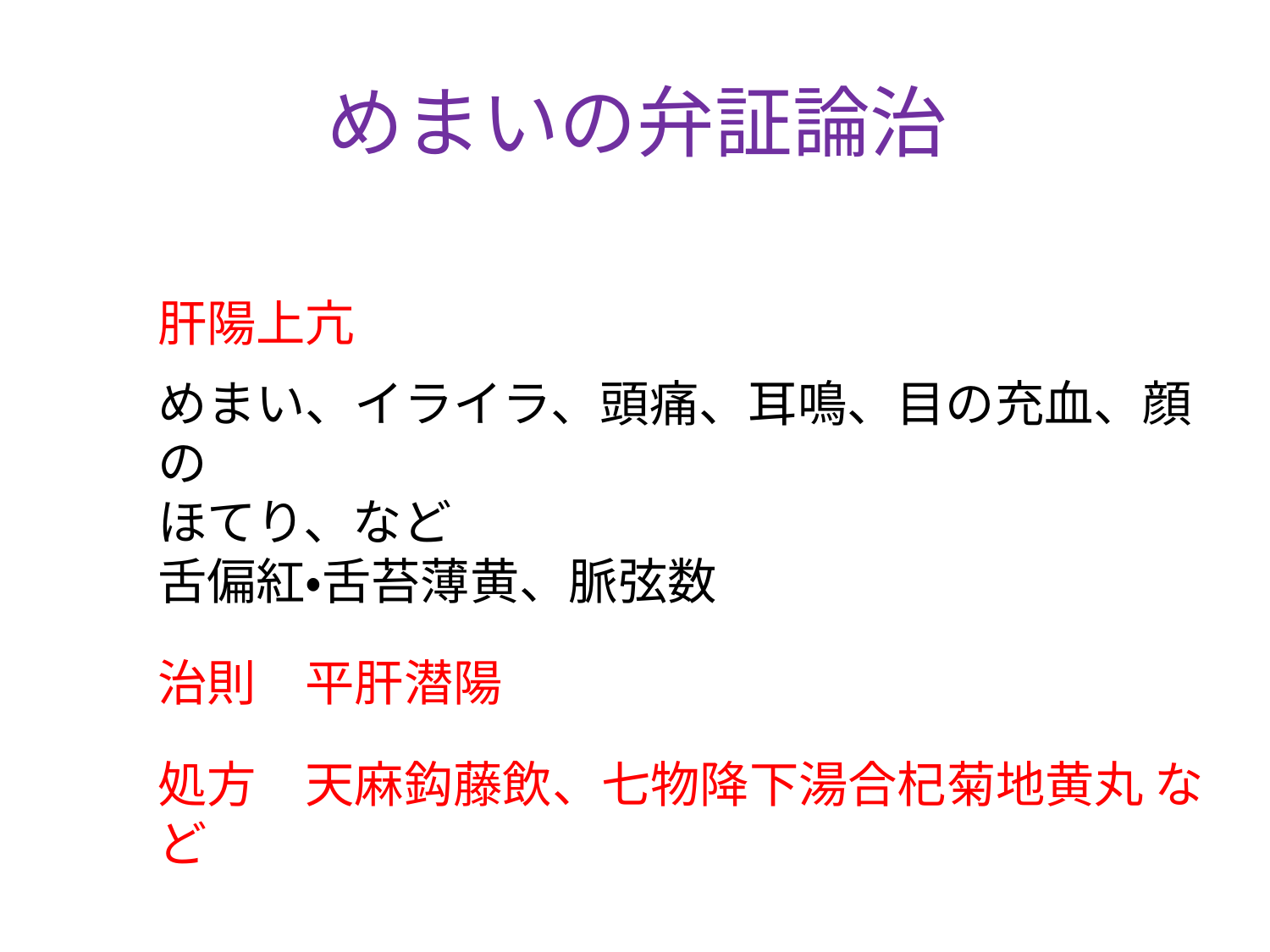

# めまいの弁証論治
肝陽上亢

めまい、イライラ、頭痛、耳鳴、目の充血、顔の
ほてり、など
舌偏紅・舌苔薄黄、脈弦数

治則　平肝潜陽

処方　天麻鈎藤飲、七物降下湯合杞菊地黄丸 など